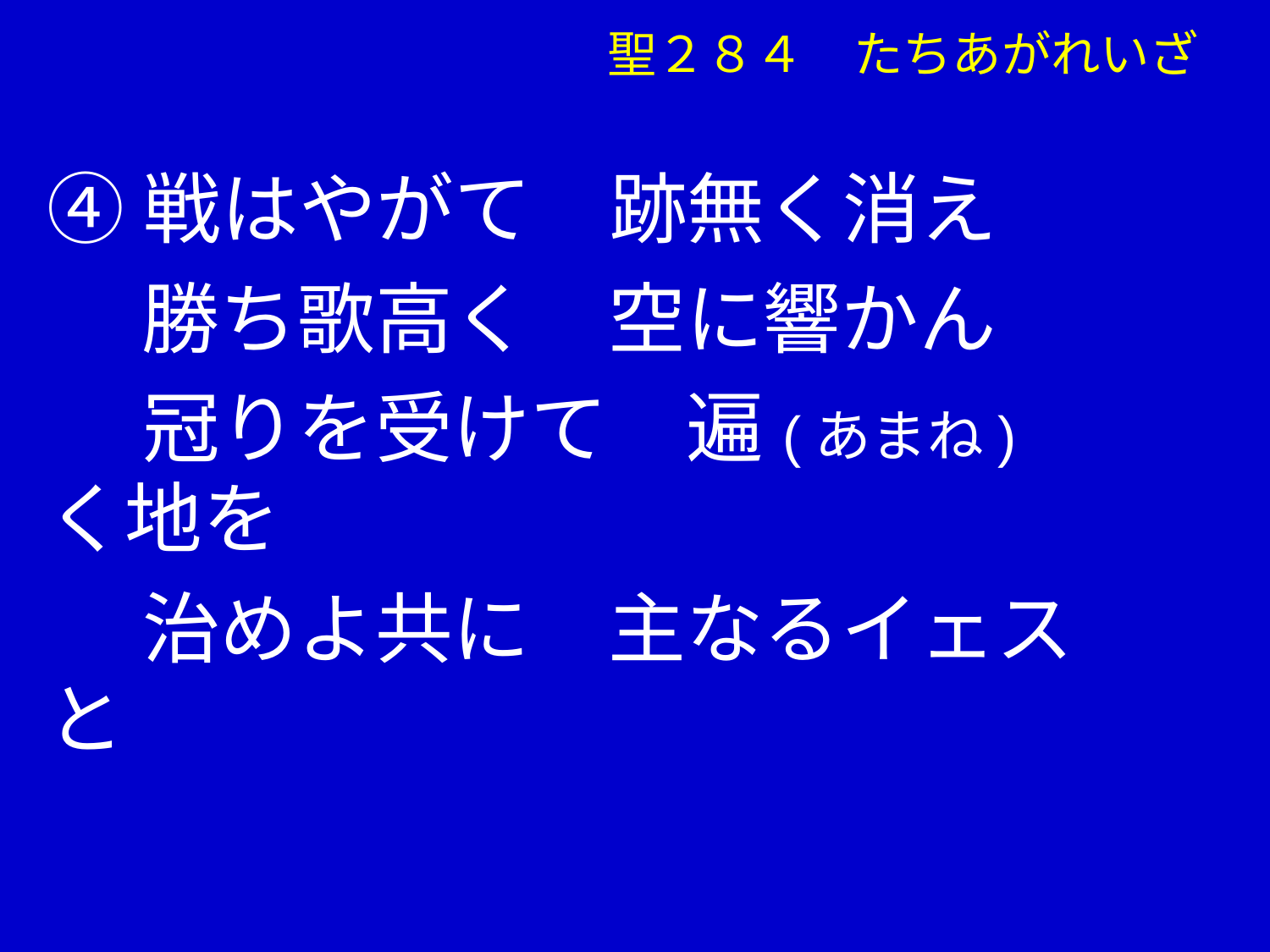

聖２８４　たちあがれいざ
④戦はやがて　跡無く消え
　 勝ち歌高く　空に響かん
　 冠りを受けて　遍(あまね)く地を
　 治めよ共に　主なるイェスと